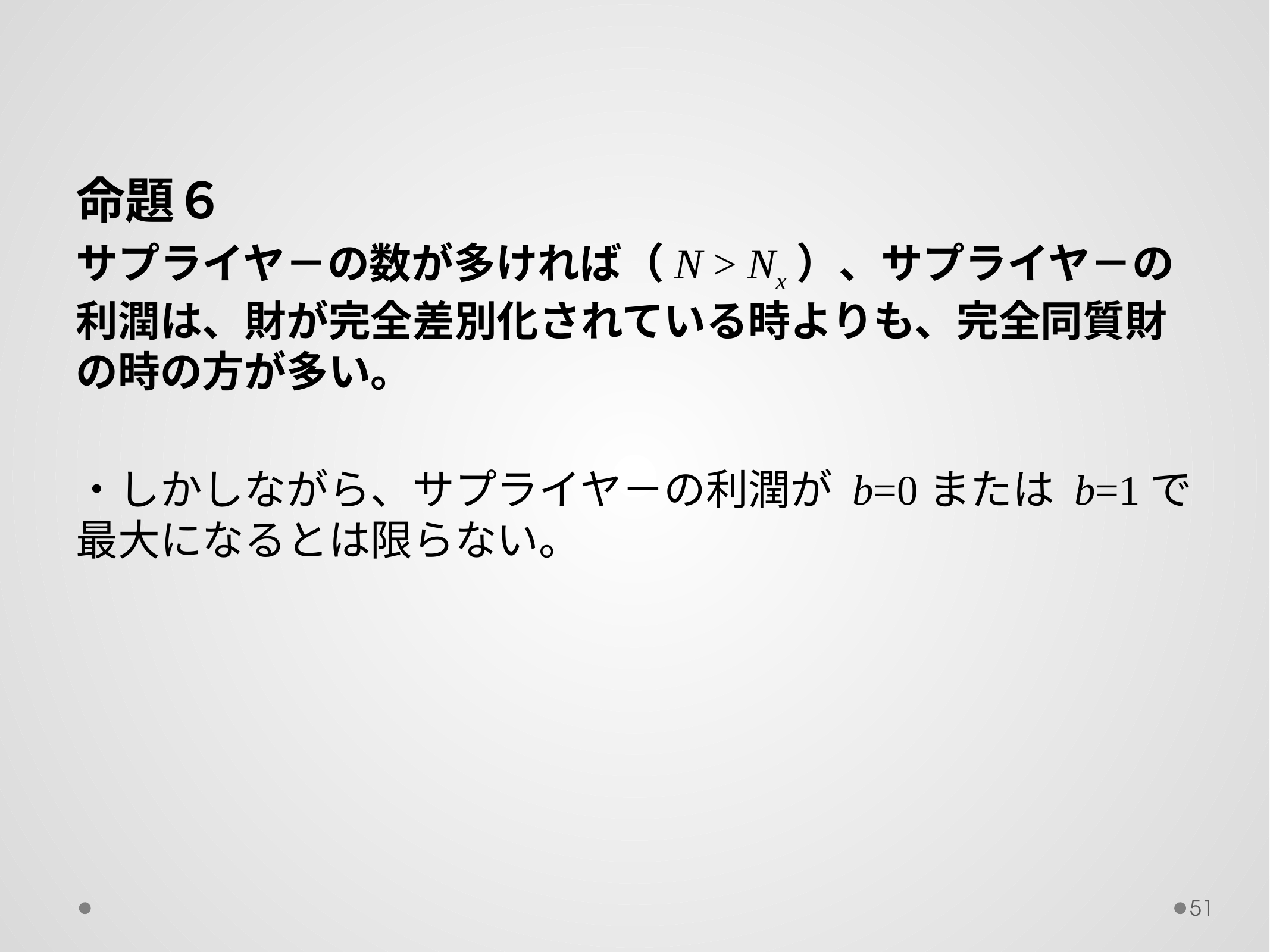

命題６
サプライヤ－の数が多ければ（N > Nx）、サプライヤ－の利潤は、財が完全差別化されている時よりも、完全同質財の時の方が多い。

・しかしながら、サプライヤ－の利潤が b=0または b=1で最大になるとは限らない。

51